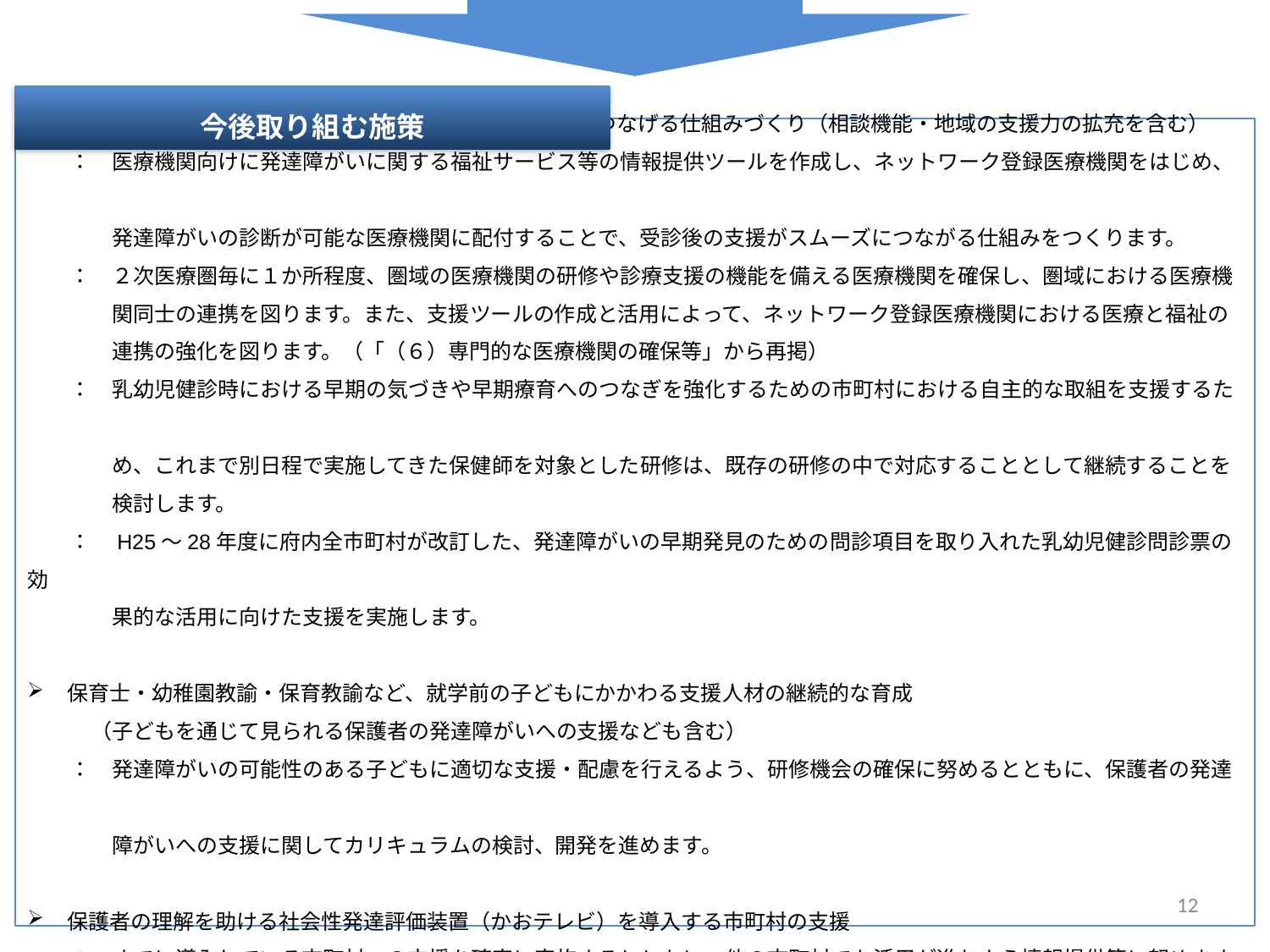

今後取り組む施策

医療と福祉の連携強化による早期発見・気づきを支援につなげる仕組みづくり（相談機能・地域の支援力の拡充を含む）
　　：　医療機関向けに発達障がいに関する福祉サービス等の情報提供ツールを作成し、ネットワーク登録医療機関をはじめ、
　　　　発達障がいの診断が可能な医療機関に配付することで、受診後の支援がスムーズにつながる仕組みをつくります。
　　：　２次医療圏毎に１か所程度、圏域の医療機関の研修や診療支援の機能を備える医療機関を確保し、圏域における医療機
　　　　関同士の連携を図ります。また、支援ツールの作成と活用によって、ネットワーク登録医療機関における医療と福祉の
　　　　連携の強化を図ります。（「（６）専門的な医療機関の確保等」から再掲）
　　：　乳幼児健診時における早期の気づきや早期療育へのつなぎを強化するための市町村における自主的な取組を支援するた
　　　　め、これまで別日程で実施してきた保健師を対象とした研修は、既存の研修の中で対応することとして継続することを
　　　　検討します。
　　：　H25～28年度に府内全市町村が改訂した、発達障がいの早期発見のための問診項目を取り入れた乳幼児健診問診票の効
　　　　果的な活用に向けた支援を実施します。

保育士・幼稚園教諭・保育教諭など、就学前の子どもにかかわる支援人材の継続的な育成
　　　（子どもを通じて見られる保護者の発達障がいへの支援なども含む）
　　：　発達障がいの可能性のある子どもに適切な支援・配慮を行えるよう、研修機会の確保に努めるとともに、保護者の発達
　　　　障がいへの支援に関してカリキュラムの検討、開発を進めます。

保護者の理解を助ける社会性発達評価装置（かおテレビ）を導入する市町村の支援
　　：　すでに導入している市町村への支援を確実に実施するとともに、他の市町村でも活用が進むよう情報提供等に努めます。
12